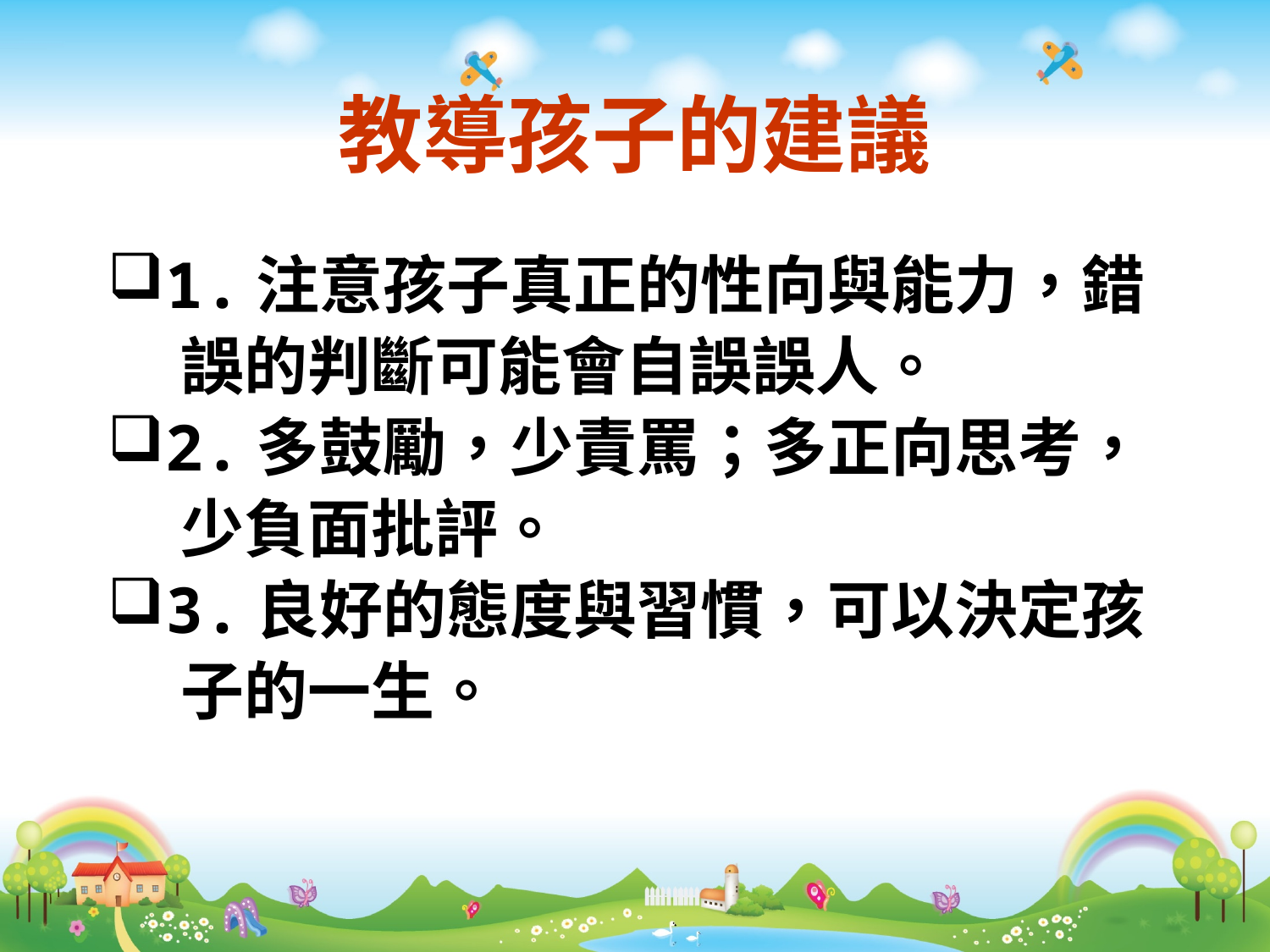

# 教導孩子的建議

1.注意孩子真正的性向與能力，錯
    誤的判斷可能會自誤誤人。
2.多鼓勵，少責罵；多正向思考，
    少負面批評。
3.良好的態度與習慣，可以決定孩
    子的一生。